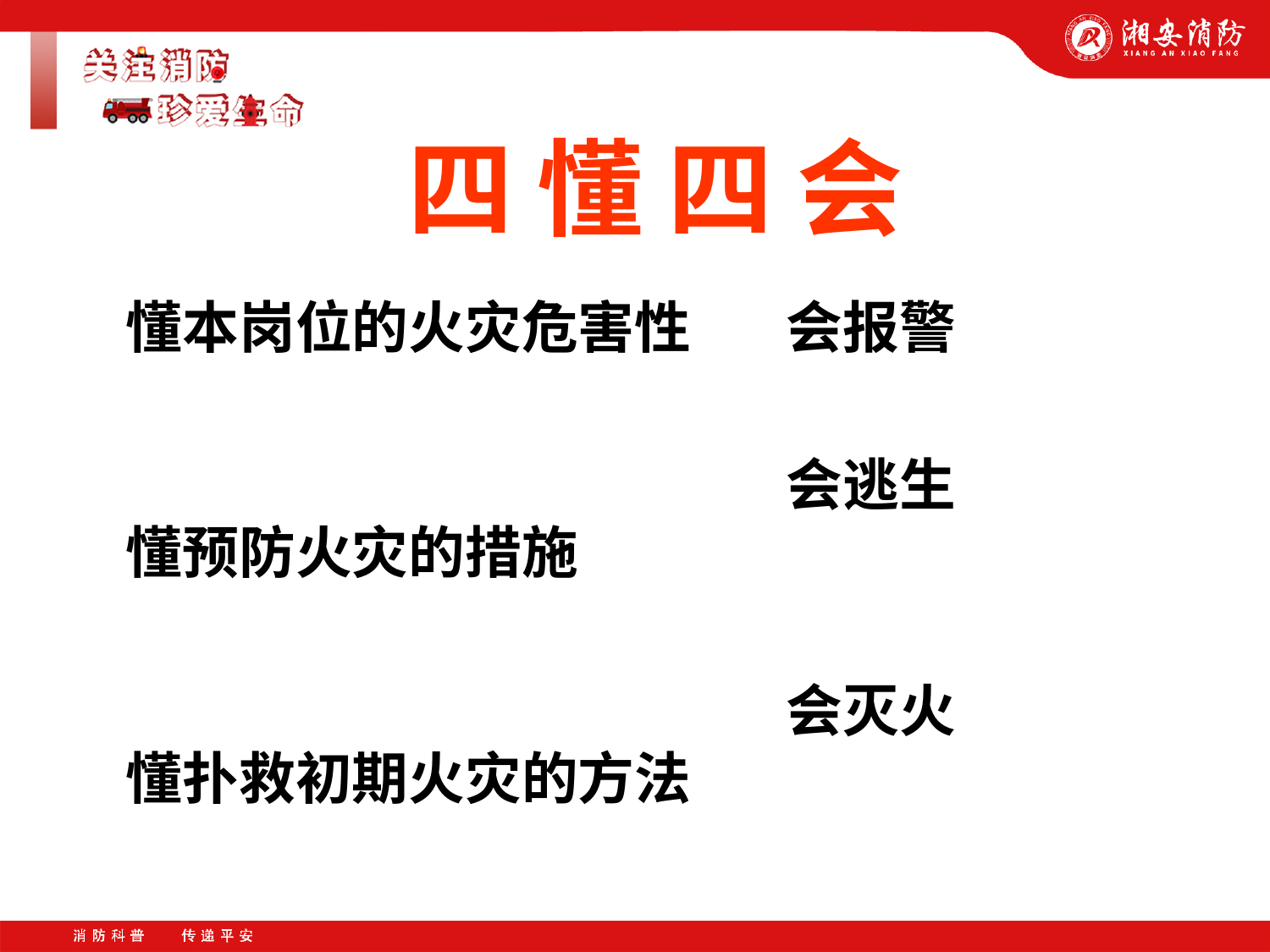

四 懂 四 会
懂本岗位的火灾危害性

懂预防火灾的措施

懂扑救初期火灾的方法

懂得逃生疏散的方法

会报警

会逃生

会灭火

会使用消防器材